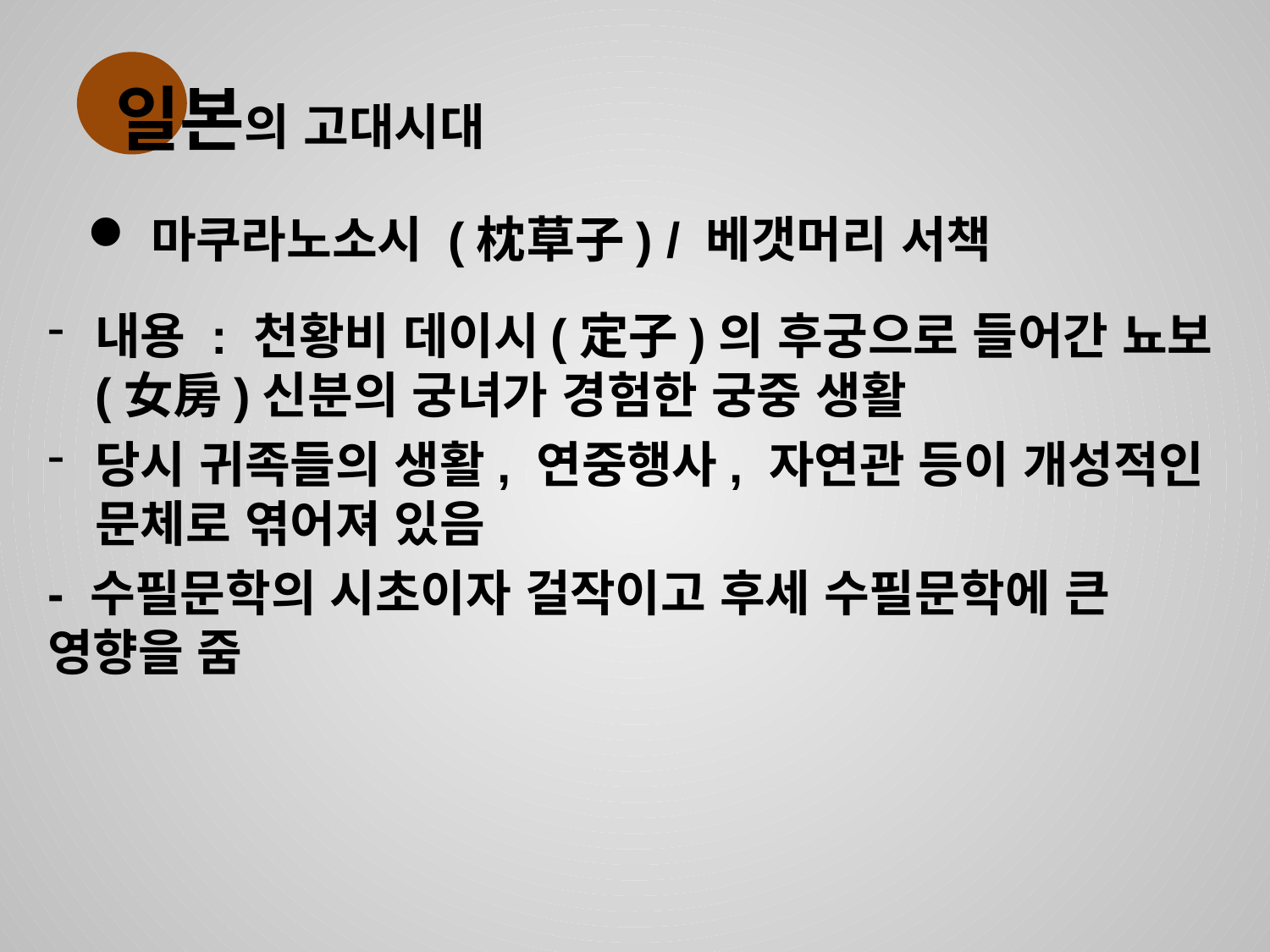

일본의 고대시대
마쿠라노소시 (枕草子) / 베갯머리 서책
내용 : 천황비 데이시(定子)의 후궁으로 들어간 뇨보(女房)신분의 궁녀가 경험한 궁중 생활
당시 귀족들의 생활, 연중행사, 자연관 등이 개성적인 문체로 엮어져 있음
- 수필문학의 시초이자 걸작이고 후세 수필문학에 큰 영향을 줌